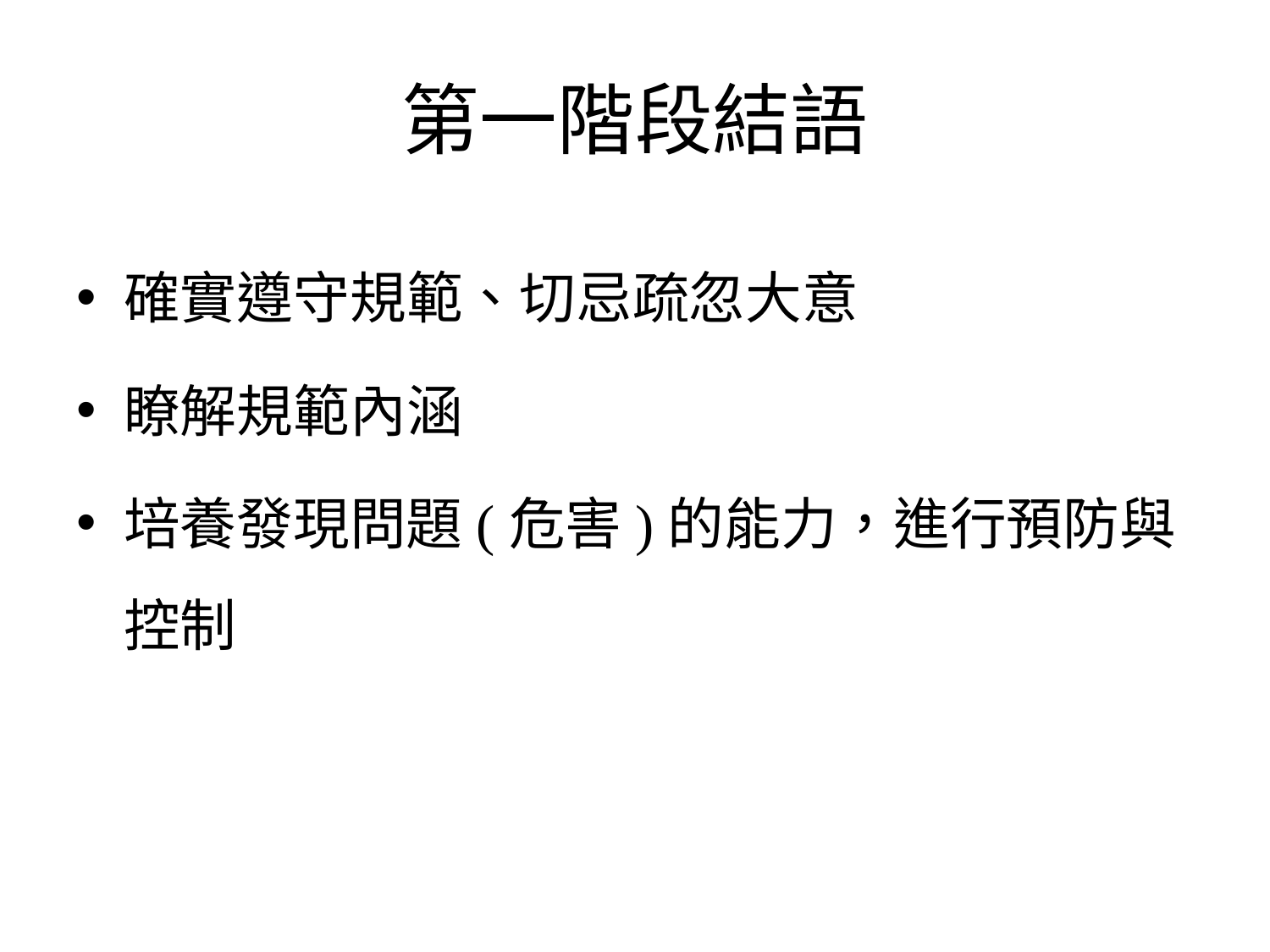

# 第一階段結語
確實遵守規範、切忌疏忽大意
瞭解規範內涵
培養發現問題(危害)的能力，進行預防與控制